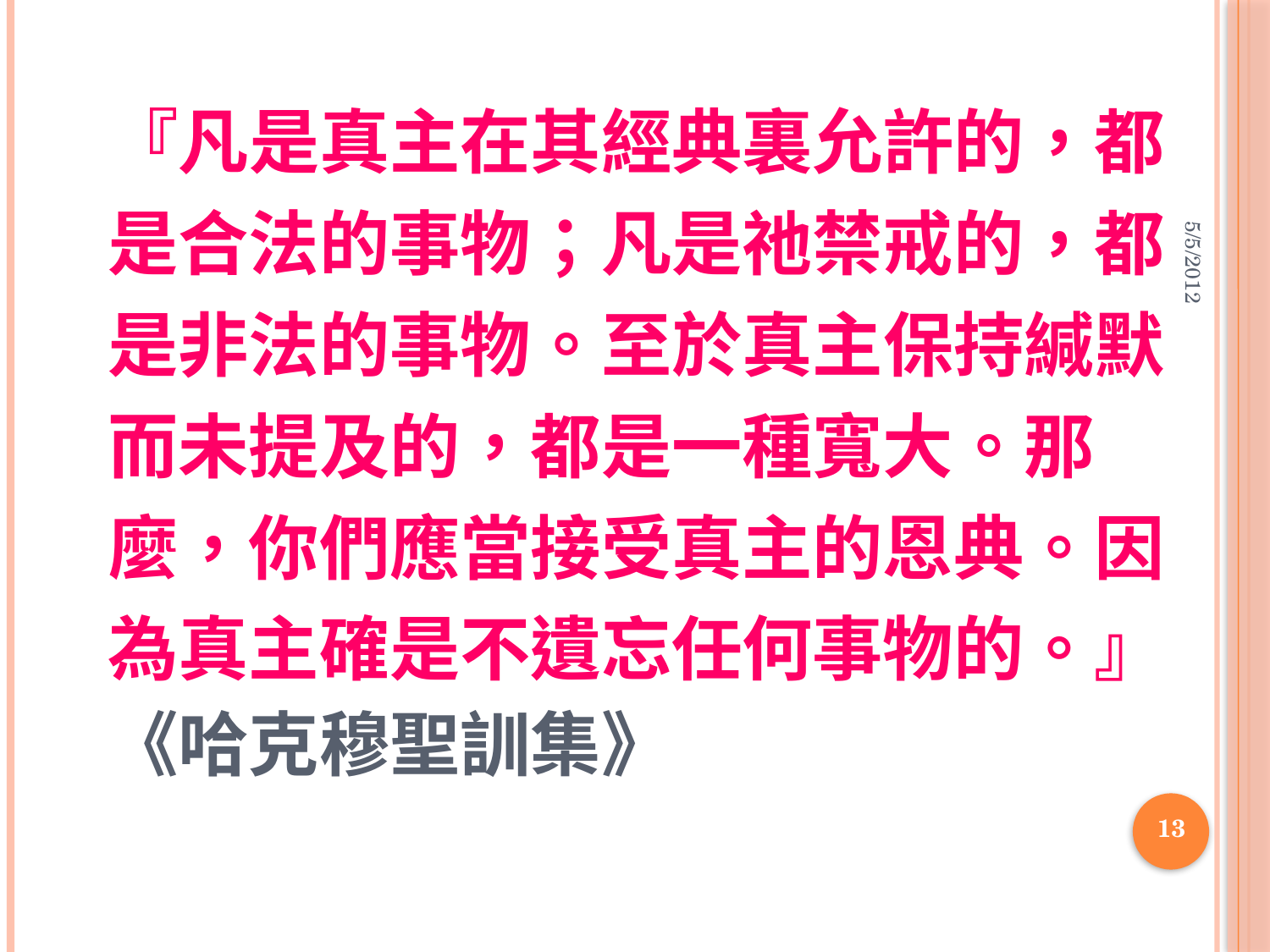

『凡是真主在其經典裏允許的，都是合法的事物；凡是祂禁戒的，都是非法的事物。至於真主保持緘默而未提及的，都是一種寬大。那麼，你們應當接受真主的恩典。因為真主確是不遺忘任何事物的。』
《哈克穆聖訓集》
5/5/2012
13